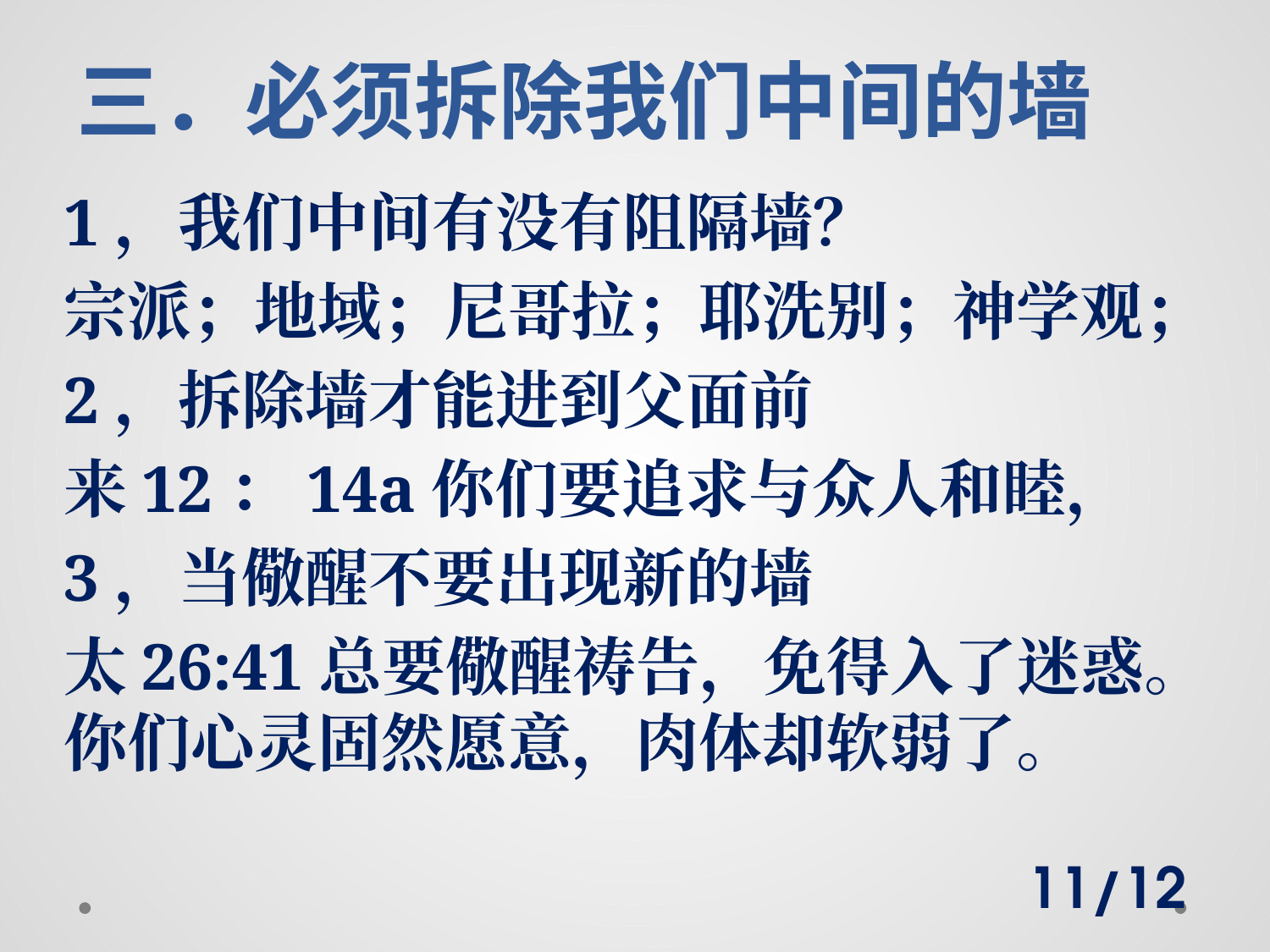

# 三．必须拆除我们中间的墙
1，我们中间有没有阻隔墙？
宗派；地域；尼哥拉；耶洗别；神学观；
2，拆除墙才能进到父面前
来12：14a你们要追求与众人和睦，
3，当儆醒不要出现新的墙
太26:41总要儆醒祷告，免得入了迷惑。你们心灵固然愿意，肉体却软弱了。

11/12